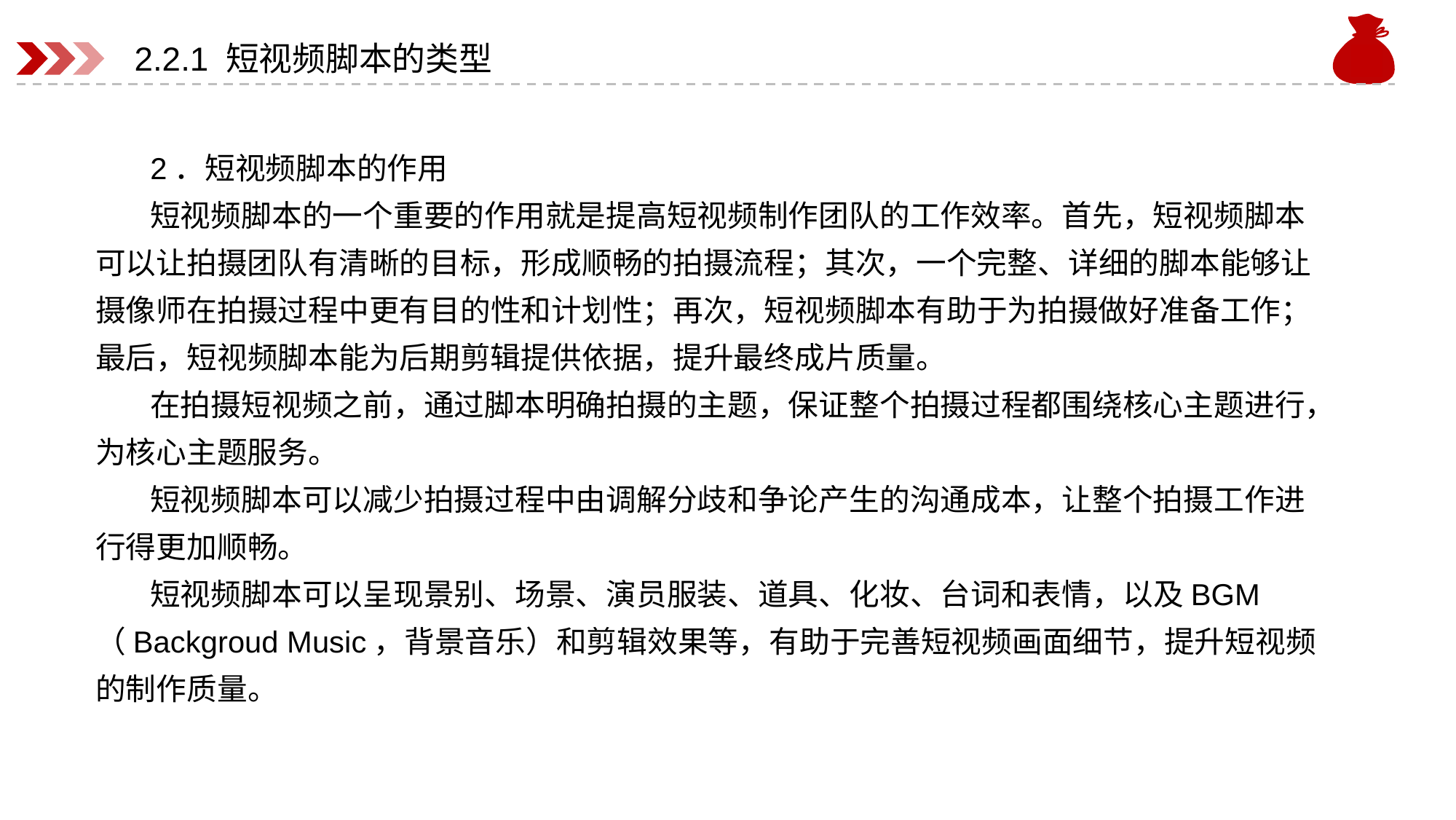

# 2.2.1 短视频脚本的类型
14
2．短视频脚本的作用
短视频脚本的一个重要的作用就是提高短视频制作团队的工作效率。首先，短视频脚本可以让拍摄团队有清晰的目标，形成顺畅的拍摄流程；其次，一个完整、详细的脚本能够让摄像师在拍摄过程中更有目的性和计划性；再次，短视频脚本有助于为拍摄做好准备工作；最后，短视频脚本能为后期剪辑提供依据，提升最终成片质量。
在拍摄短视频之前，通过脚本明确拍摄的主题，保证整个拍摄过程都围绕核心主题进行，为核心主题服务。
短视频脚本可以减少拍摄过程中由调解分歧和争论产生的沟通成本，让整个拍摄工作进行得更加顺畅。
短视频脚本可以呈现景别、场景、演员服装、道具、化妆、台词和表情，以及BGM（Backgroud Music，背景音乐）和剪辑效果等，有助于完善短视频画面细节，提升短视频的制作质量。